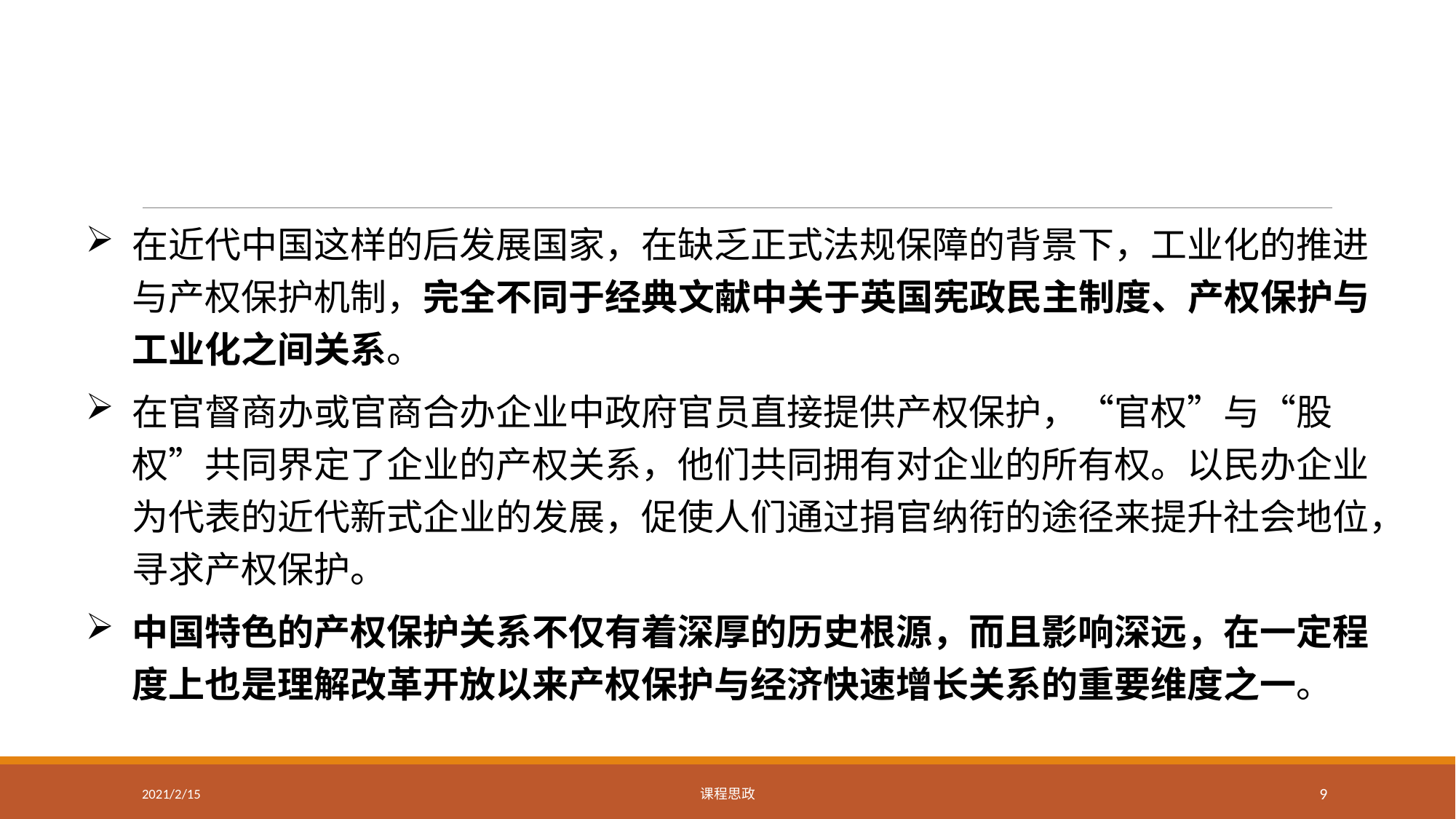

在近代中国这样的后发展国家，在缺乏正式法规保障的背景下，工业化的推进与产权保护机制，完全不同于经典文献中关于英国宪政民主制度、产权保护与工业化之间关系。
在官督商办或官商合办企业中政府官员直接提供产权保护，“官权”与“股权”共同界定了企业的产权关系，他们共同拥有对企业的所有权。以民办企业为代表的近代新式企业的发展，促使人们通过捐官纳衔的途径来提升社会地位，寻求产权保护。
中国特色的产权保护关系不仅有着深厚的历史根源，而且影响深远，在一定程度上也是理解改革开放以来产权保护与经济快速增长关系的重要维度之一。

2021/2/15
课程思政
9